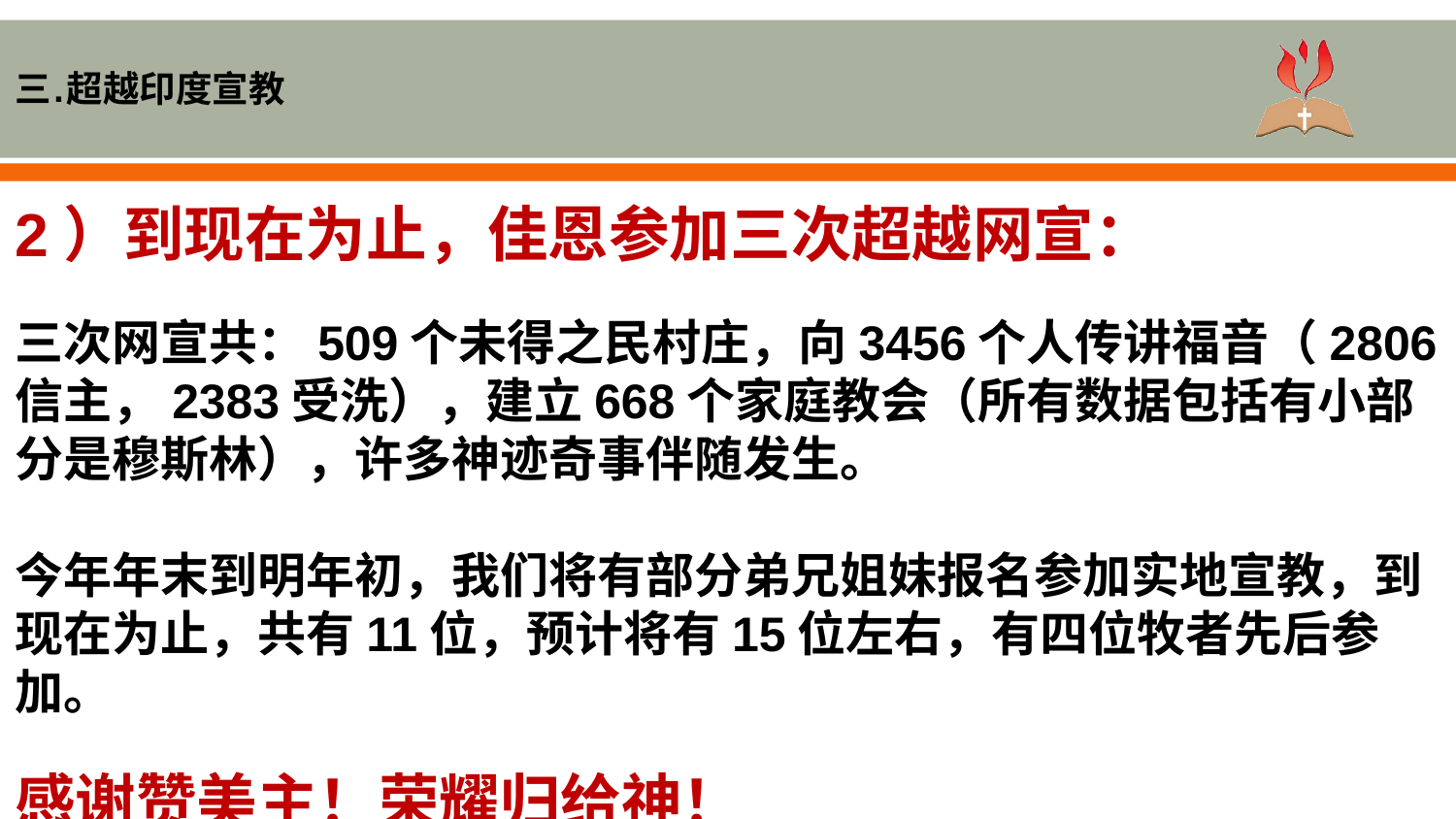

三.超越印度宣教
2）到现在为止，佳恩参加三次超越网宣：

三次网宣共：509个未得之民村庄，向3456个人传讲福音（2806信主，2383受洗），建立668个家庭教会（所有数据包括有小部分是穆斯林），许多神迹奇事伴随发生。

今年年末到明年初，我们将有部分弟兄姐妹报名参加实地宣教，到现在为止，共有11位，预计将有15位左右，有四位牧者先后参加。

感谢赞美主！荣耀归给神！